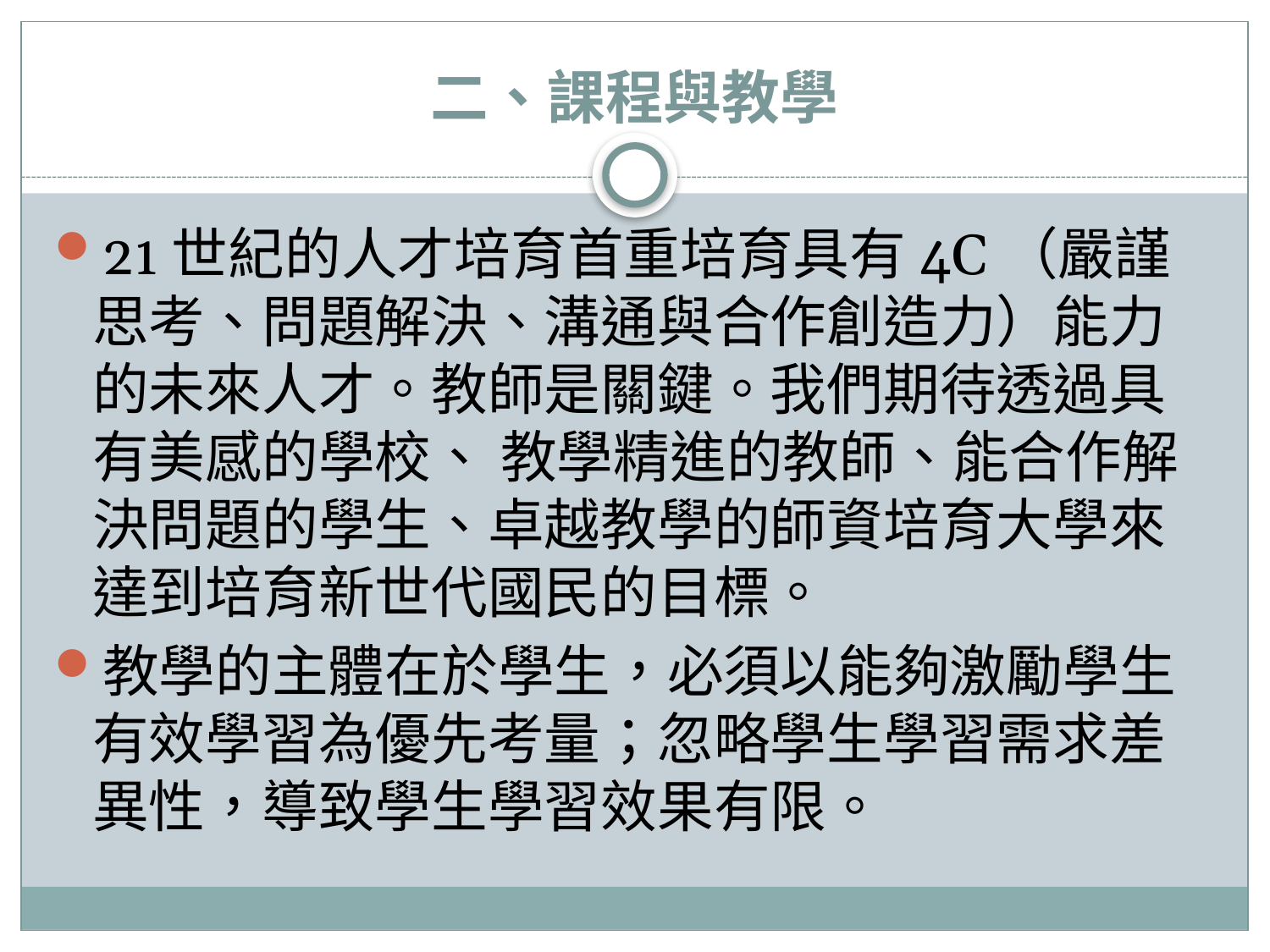

# 二、課程與教學
21世紀的人才培育首重培育具有4C（嚴謹思考、問題解決、溝通與合作創造力）能力的未來人才。教師是關鍵。我們期待透過具有美感的學校、 教學精進的教師、能合作解決問題的學生、卓越教學的師資培育大學來達到培育新世代國民的目標。
教學的主體在於學生，必須以能夠激勵學生有效學習為優先考量；忽略學生學習需求差異性，導致學生學習效果有限。